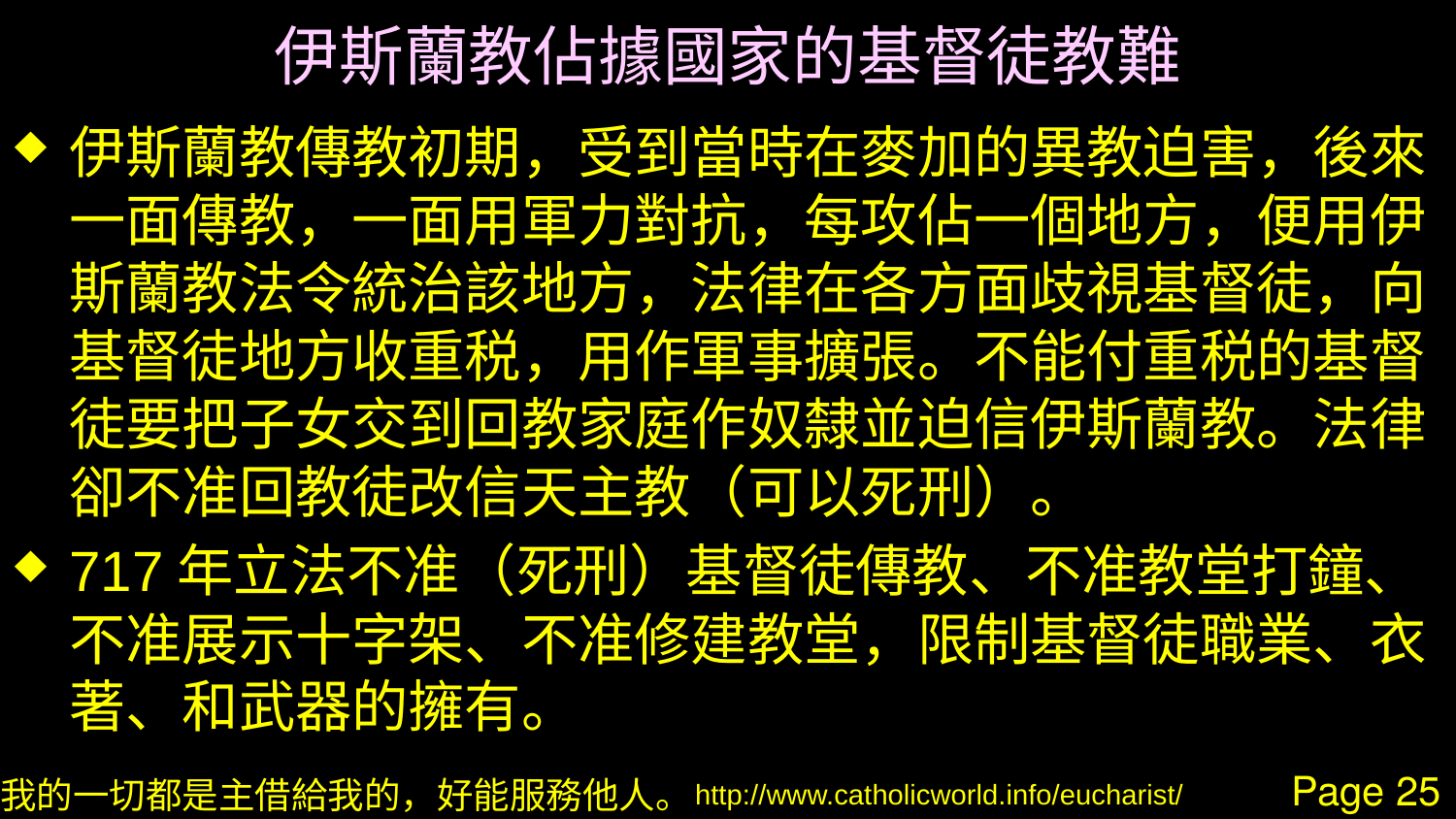

# 伊斯蘭教佔據國家的基督徒教難
伊斯蘭教傳教初期，受到當時在麥加的異教迫害，後來一面傳教，一面用軍力對抗，每攻佔一個地方，便用伊斯蘭教法令統治該地方，法律在各方面歧視基督徒，向基督徒地方收重税，用作軍事擴張。不能付重税的基督徒要把子女交到回教家庭作奴隸並迫信伊斯蘭教。法律卻不准回教徒改信天主教（可以死刑）。
717年立法不准（死刑）基督徒傳教、不准教堂打鐘、不准展示十字架、不准修建教堂，限制基督徒職業、衣著、和武器的擁有。